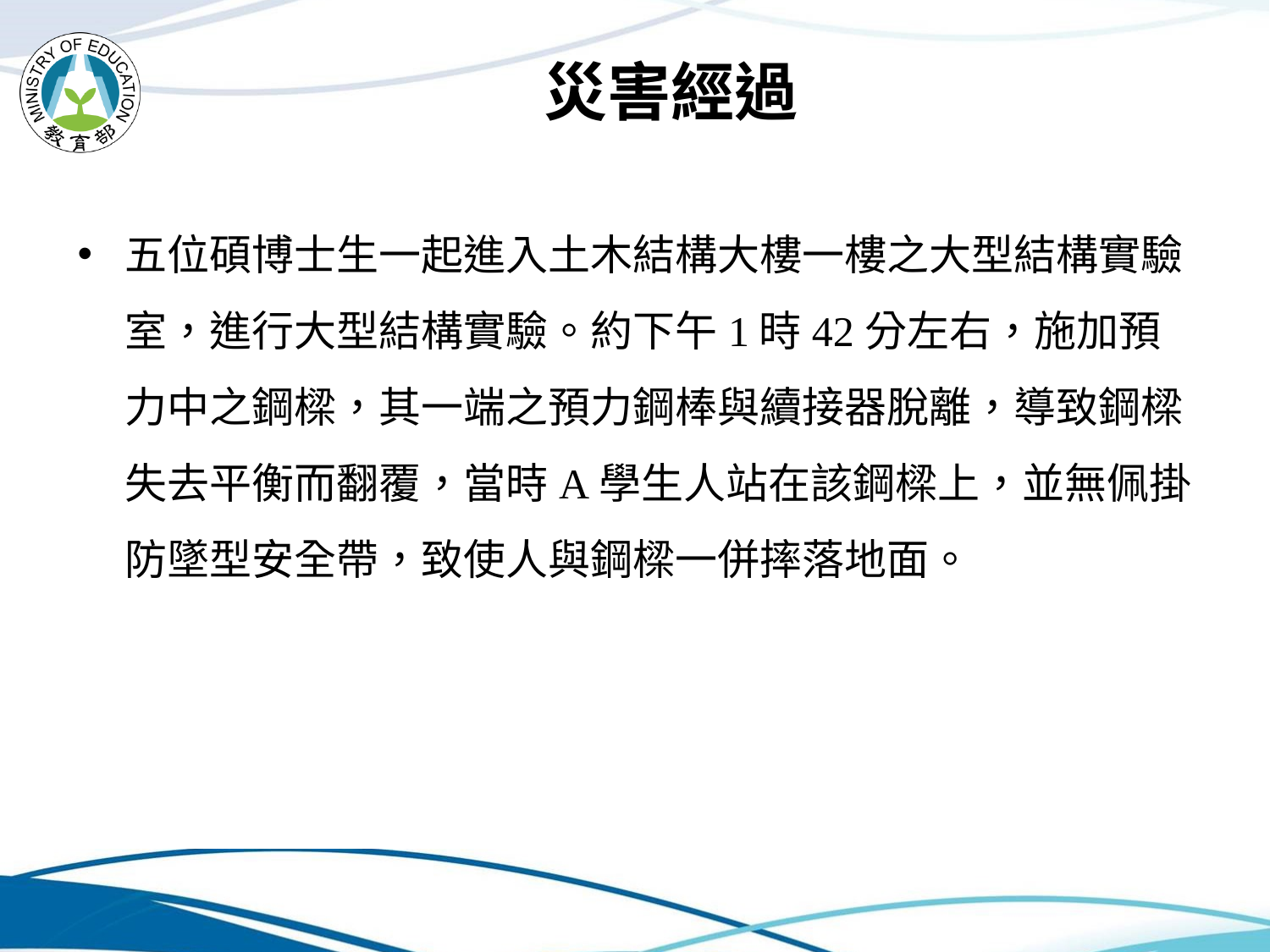

# 災害經過
五位碩博士生一起進入土木結構大樓一樓之大型結構實驗室，進行大型結構實驗。約下午1時42分左右，施加預力中之鋼樑，其一端之預力鋼棒與續接器脫離，導致鋼樑失去平衡而翻覆，當時A學生人站在該鋼樑上，並無佩掛防墜型安全帶，致使人與鋼樑一併摔落地面。